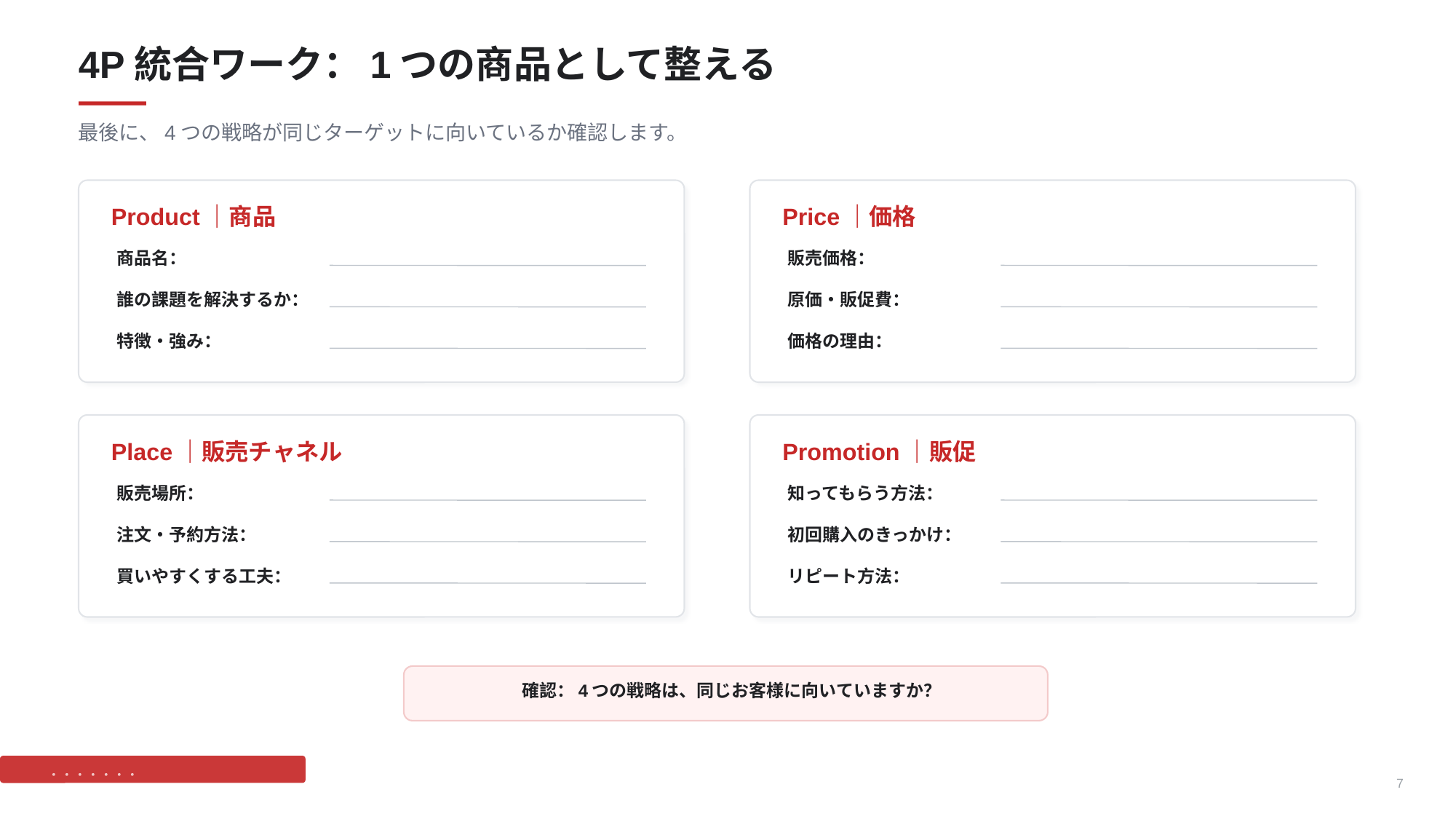

4P統合ワーク：1つの商品として整える

最後に、4つの戦略が同じターゲットに向いているか確認します。

Product｜商品
Price｜価格
商品名：
販売価格：

誰の課題を解決するか：
原価・販促費：

特徴・強み：
価格の理由：

Place｜販売チャネル
Promotion｜販促
販売場所：
知ってもらう方法：

注文・予約方法：
初回購入のきっかけ：

買いやすくする工夫：
リピート方法：

確認：4つの戦略は、同じお客様に向いていますか？

7